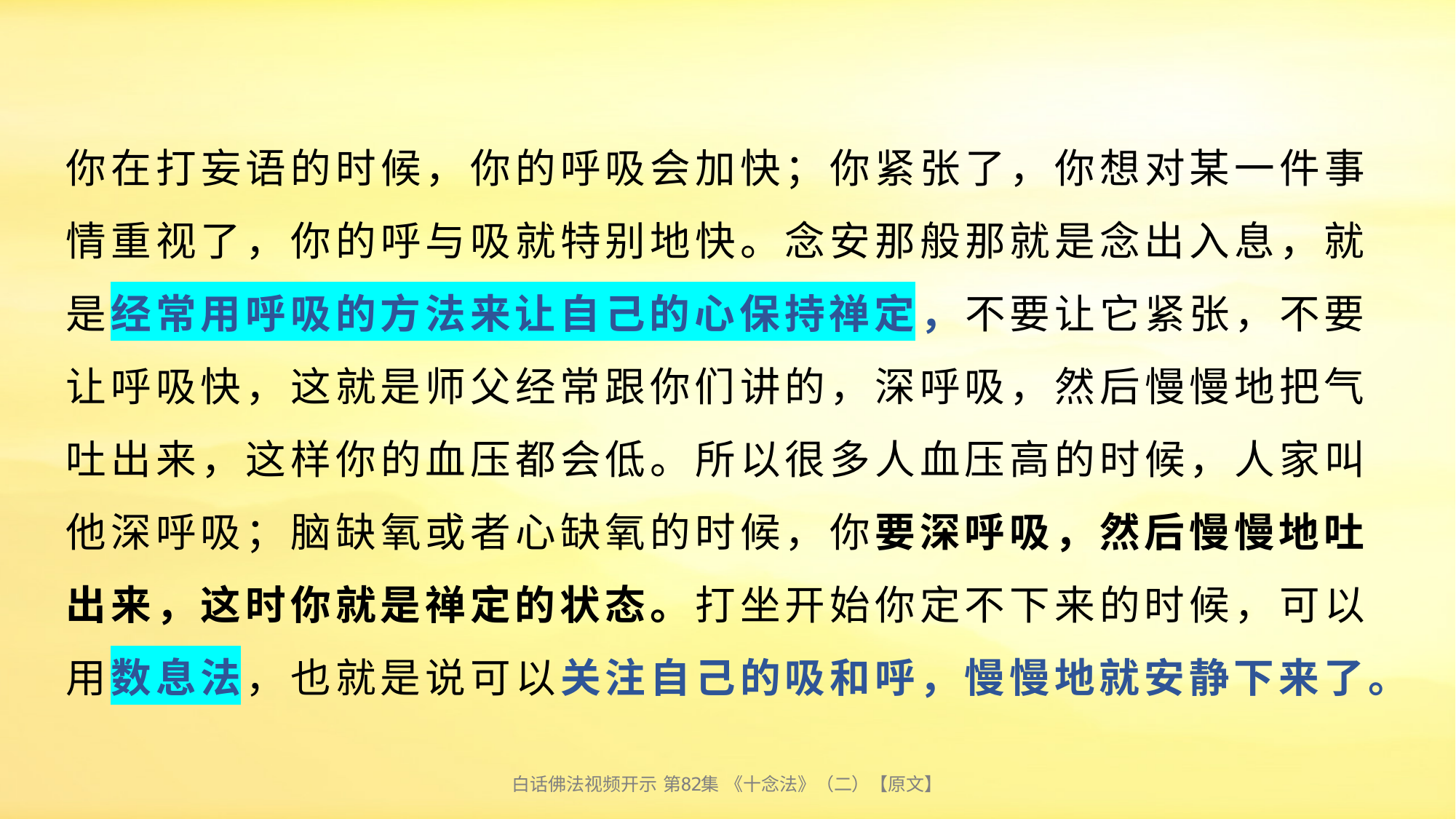

# 你在打妄语的时候，你的呼吸会加快；你紧张了，你想对某一件事情重视了，你的呼与吸就特别地快。念安那般那就是念出入息，就是经常用呼吸的方法来让自己的心保持禅定，不要让它紧张，不要让呼吸快，这就是师父经常跟你们讲的，深呼吸，然后慢慢地把气吐出来，这样你的血压都会低。所以很多人血压高的时候，人家叫他深呼吸；脑缺氧或者心缺氧的时候，你要深呼吸，然后慢慢地吐出来，这时你就是禅定的状态。打坐开始你定不下来的时候，可以用数息法，也就是说可以关注自己的吸和呼，慢慢地就安静下来了。
白话佛法视频开示 第82集 《十念法》（二）【原文】